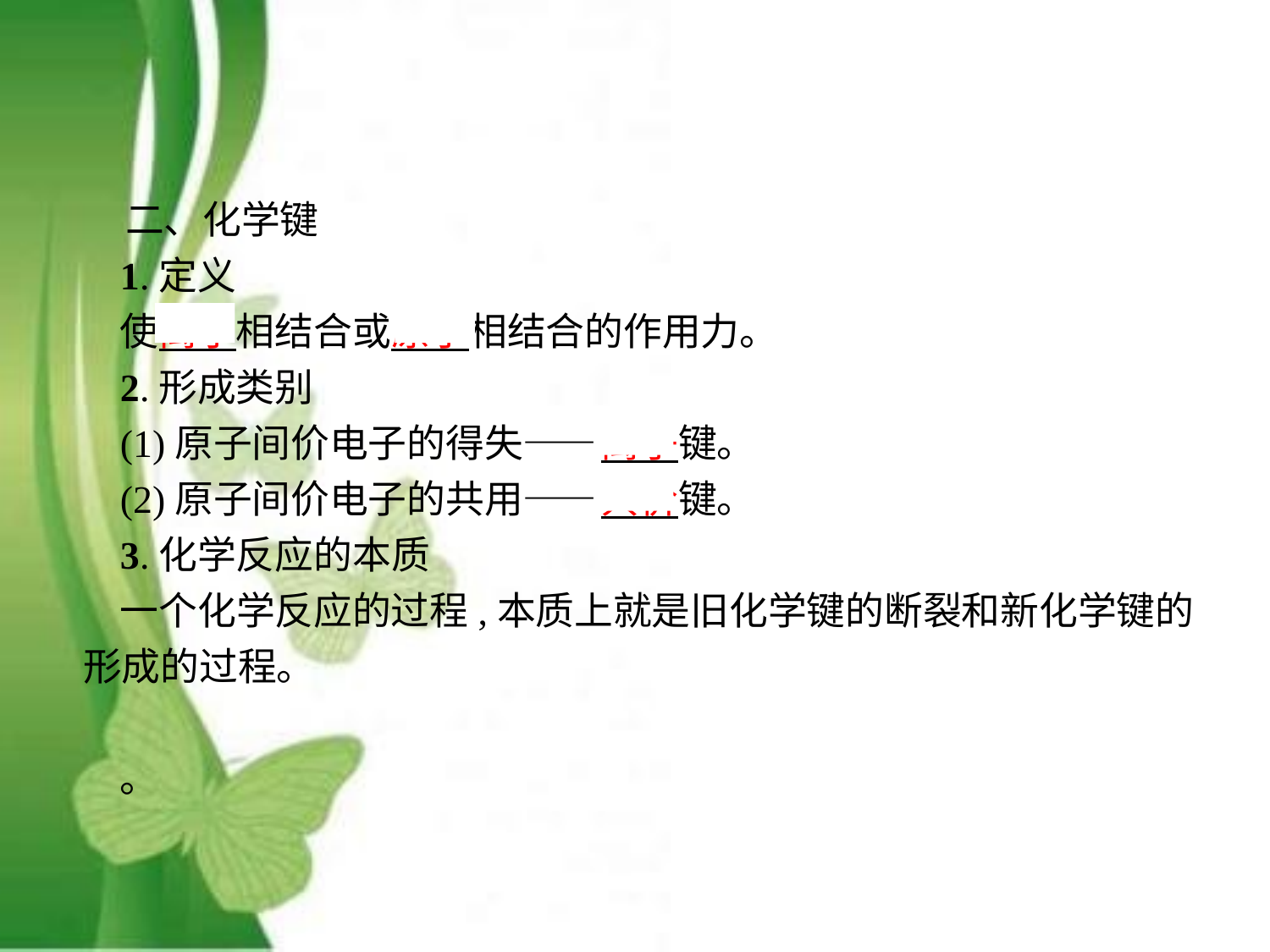

二、化学键
1.定义
使离子相结合或原子相结合的作用力。
2.形成类别
(1)原子间价电子的得失——离子键。
(2)原子间价电子的共用——共价键。
3.化学反应的本质
一个化学反应的过程,本质上就是旧化学键的断裂和新化学键的形成的过程。

。